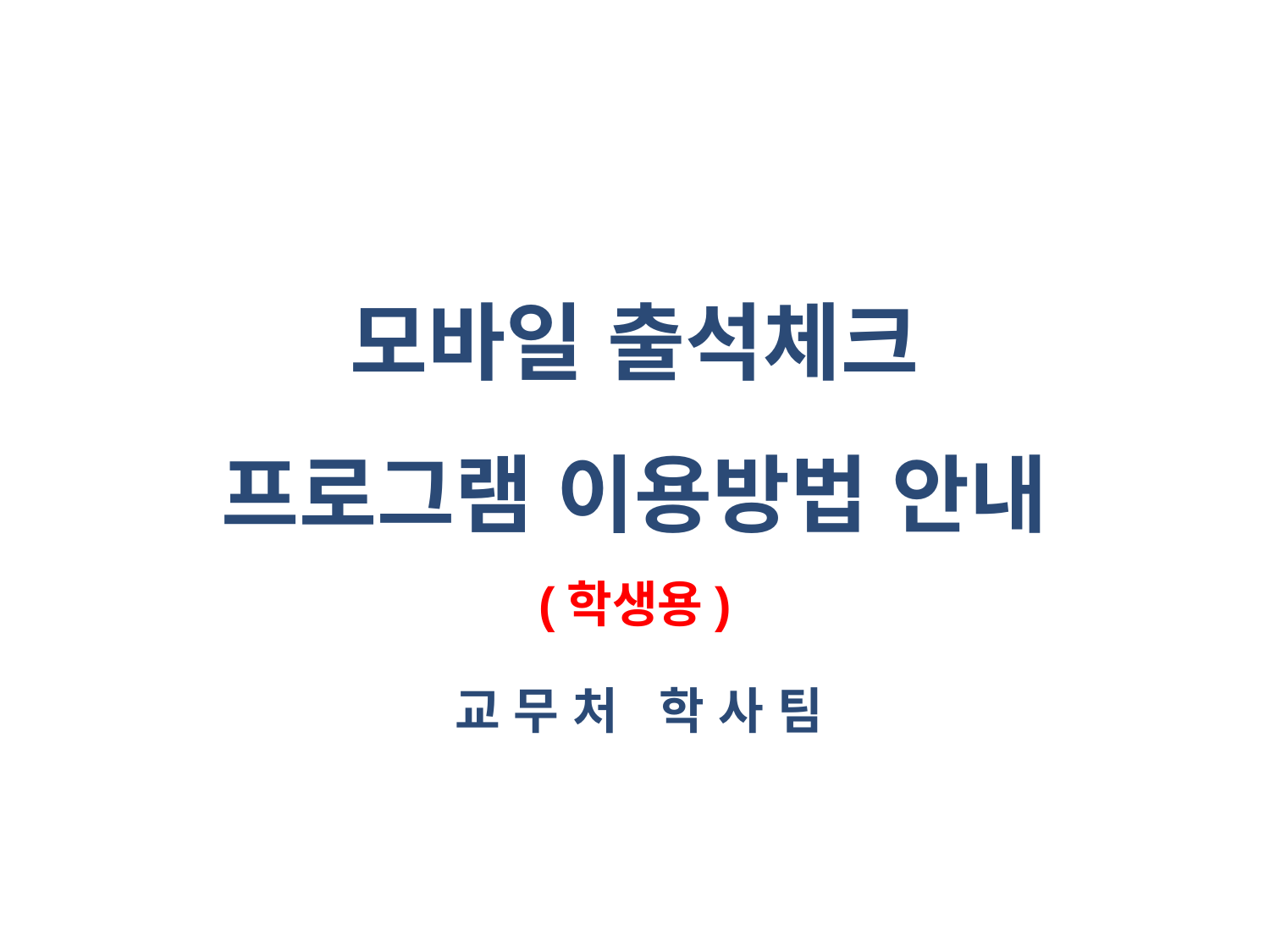

# 모바일 출석체크 프로그램 이용방법 안내 (학생용)
교 무 처   학 사 팀